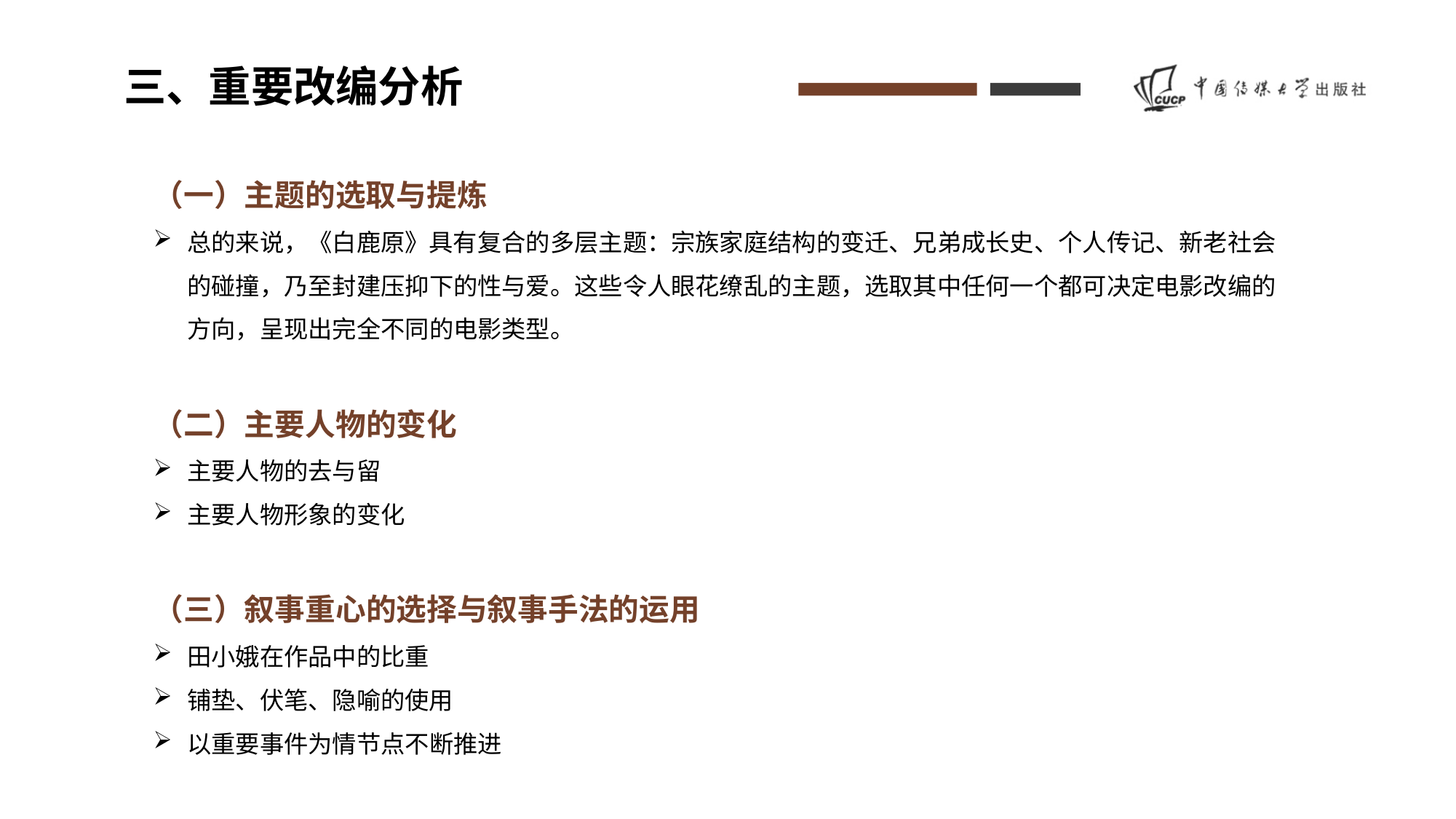

三、重要改编分析

（一）主题的选取与提炼
总的来说，《白鹿原》具有复合的多层主题：宗族家庭结构的变迁、兄弟成长史、个人传记、新老社会的碰撞，乃至封建压抑下的性与爱。这些令人眼花缭乱的主题，选取其中任何一个都可决定电影改编的方向，呈现出完全不同的电影类型。

（二）主要人物的变化
主要人物的去与留
主要人物形象的变化

（三）叙事重心的选择与叙事手法的运用
田小娥在作品中的比重
铺垫、伏笔、隐喻的使用
以重要事件为情节点不断推进